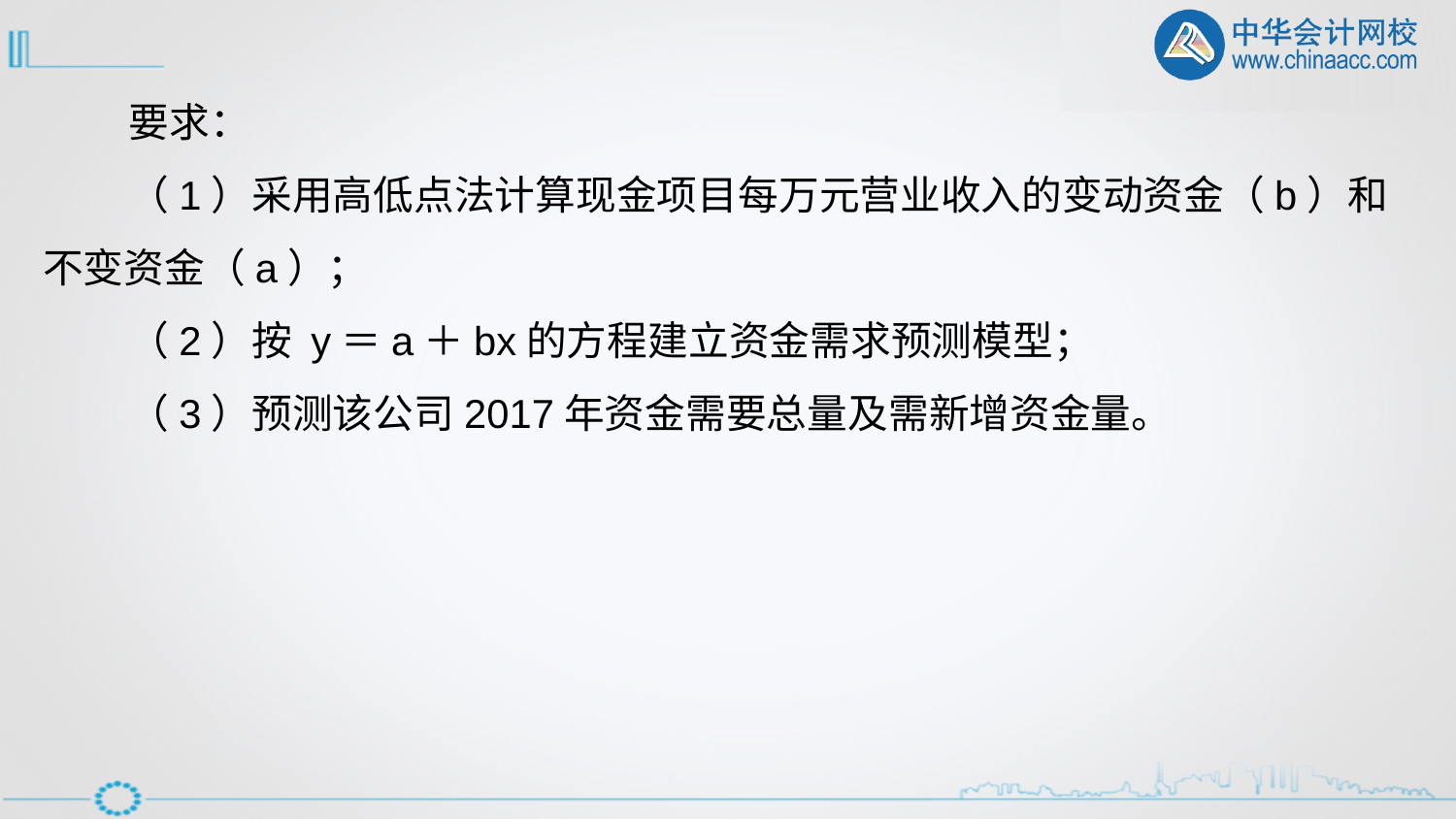

要求：
（1）采用高低点法计算现金项目每万元营业收入的变动资金（b）和不变资金（a）；
（2）按 y＝a＋bx的方程建立资金需求预测模型；
（3）预测该公司2017年资金需要总量及需新增资金量。